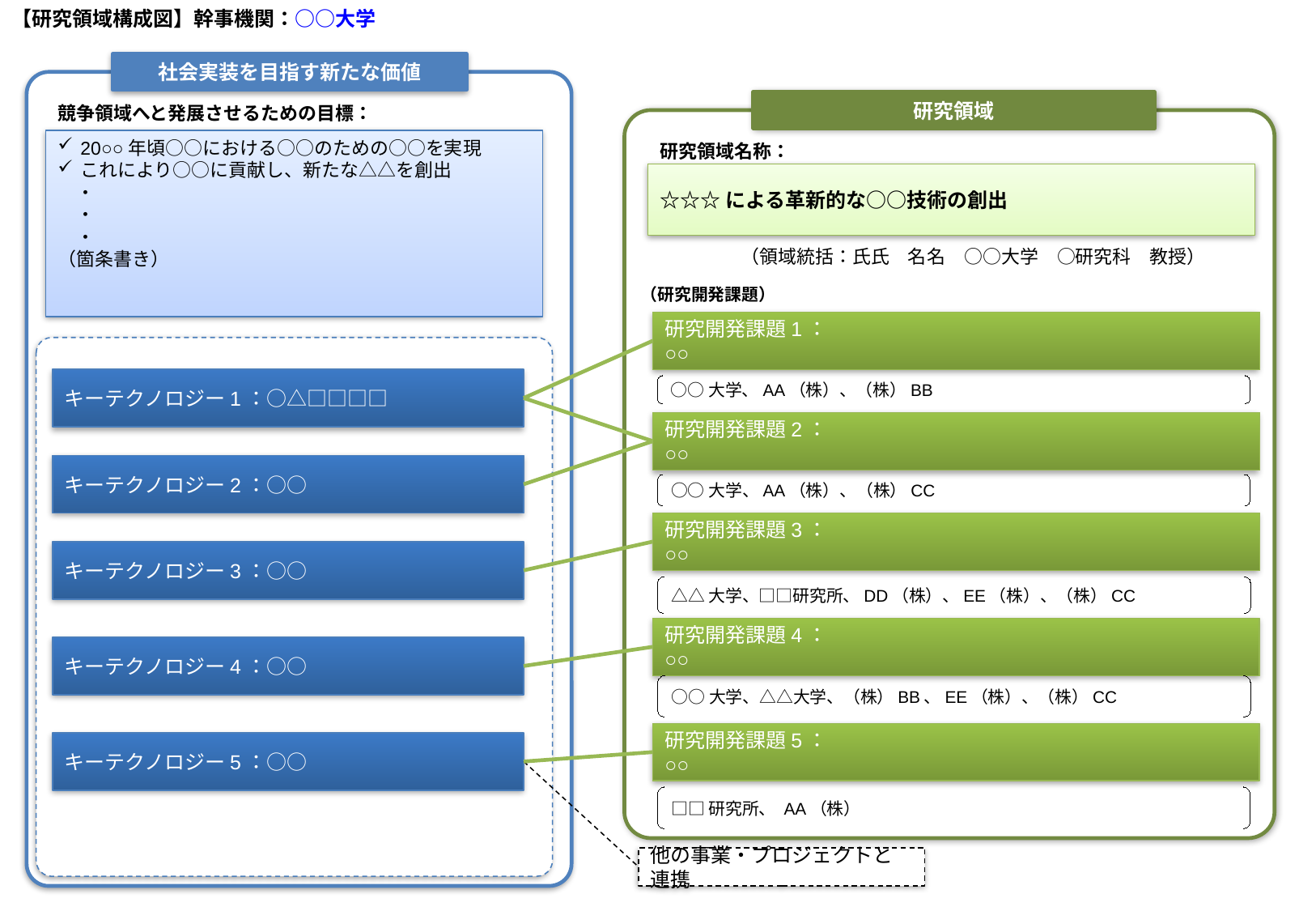

【研究領域構成図】幹事機関：○○大学
社会実装を目指す新たな価値

研究領域
競争領域へと発展させるための目標：

20○○年頃○○における○○のための○○を実現
これにより○○に貢献し、新たな△△を創出
　・
　・
　・
（箇条書き）
研究領域名称：
☆☆☆による革新的な○○技術の創出
（領域統括：氏氏　名名　○○大学　○研究科　教授）
（研究開発課題）
研究開発課題1：
○○

キーテクノロジー1：○△□□□□
○○大学、AA（株）、（株）BB
研究開発課題2：
○○
キーテクノロジー2：○○
○○大学、AA（株）、（株）CC
研究開発課題3：
○○
キーテクノロジー3：○○
△△大学、□□研究所、DD（株）、EE（株）、（株）CC
研究開発課題4：
○○
キーテクノロジー4：○○
○○大学、△△大学、（株）BB、EE（株）、（株）CC
研究開発課題5：
○○
キーテクノロジー5：○○
□□研究所、 AA（株）
他の事業・プロジェクトと連携